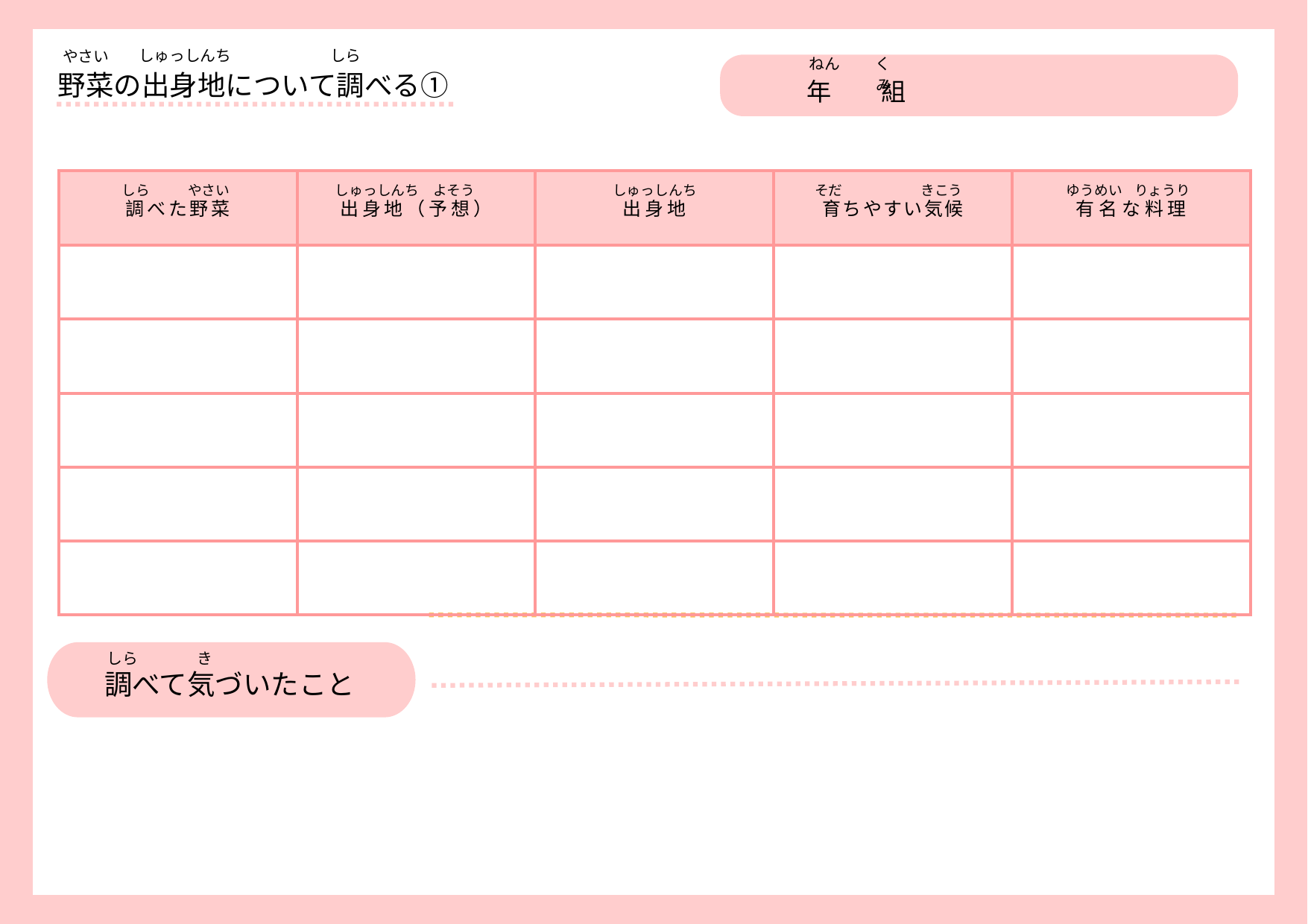

しら
しゅっしんち
やさい
ねん
くみ

野菜の出身地について調べる①
　年　　組

| 調べた野菜 | 出身地（予想） | 出 身 地 | 育ちやすい気候 | 有名な料理 |
| --- | --- | --- | --- | --- |
|  |  |  |  |  |
|  |  |  |  |  |
|  |  |  |  |  |
|  |  |  |  |  |
|  |  |  |  |  |
しら
やさい
しゅっしんち　よそう
しゅっしんち
そだ
きこう
ゆうめい
りょうり

しら
き
調べて気づいたこと